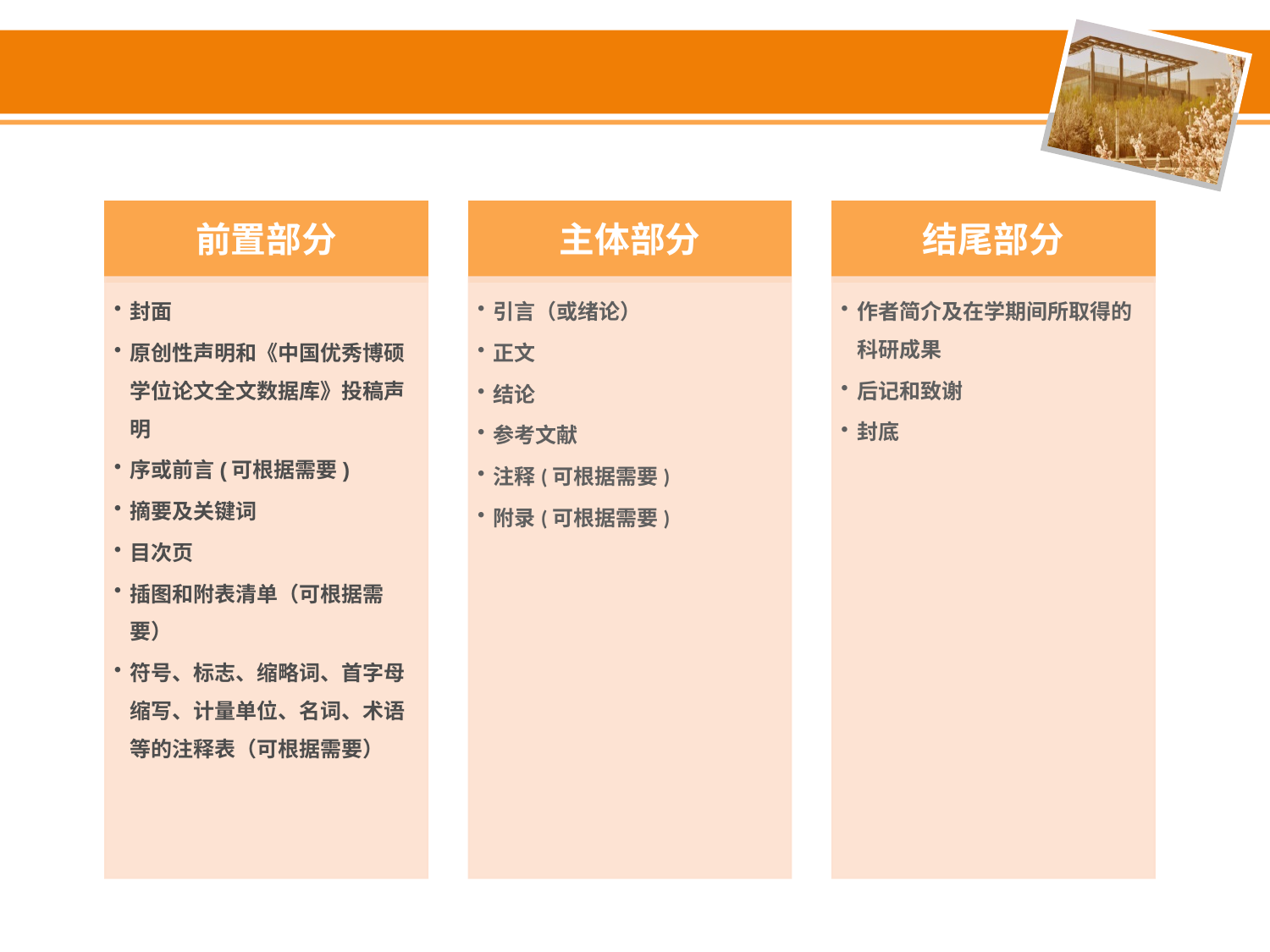

前置部分
封面
原创性声明和《中国优秀博硕学位论文全文数据库》投稿声明
序或前言(可根据需要)
摘要及关键词
目次页
插图和附表清单（可根据需要）
符号、标志、缩略词、首字母缩写、计量单位、名词、术语等的注释表（可根据需要）
主体部分
引言（或绪论）
正文
结论
参考文献
注释(可根据需要)
附录(可根据需要)
结尾部分
作者简介及在学期间所取得的科研成果
后记和致谢
封底